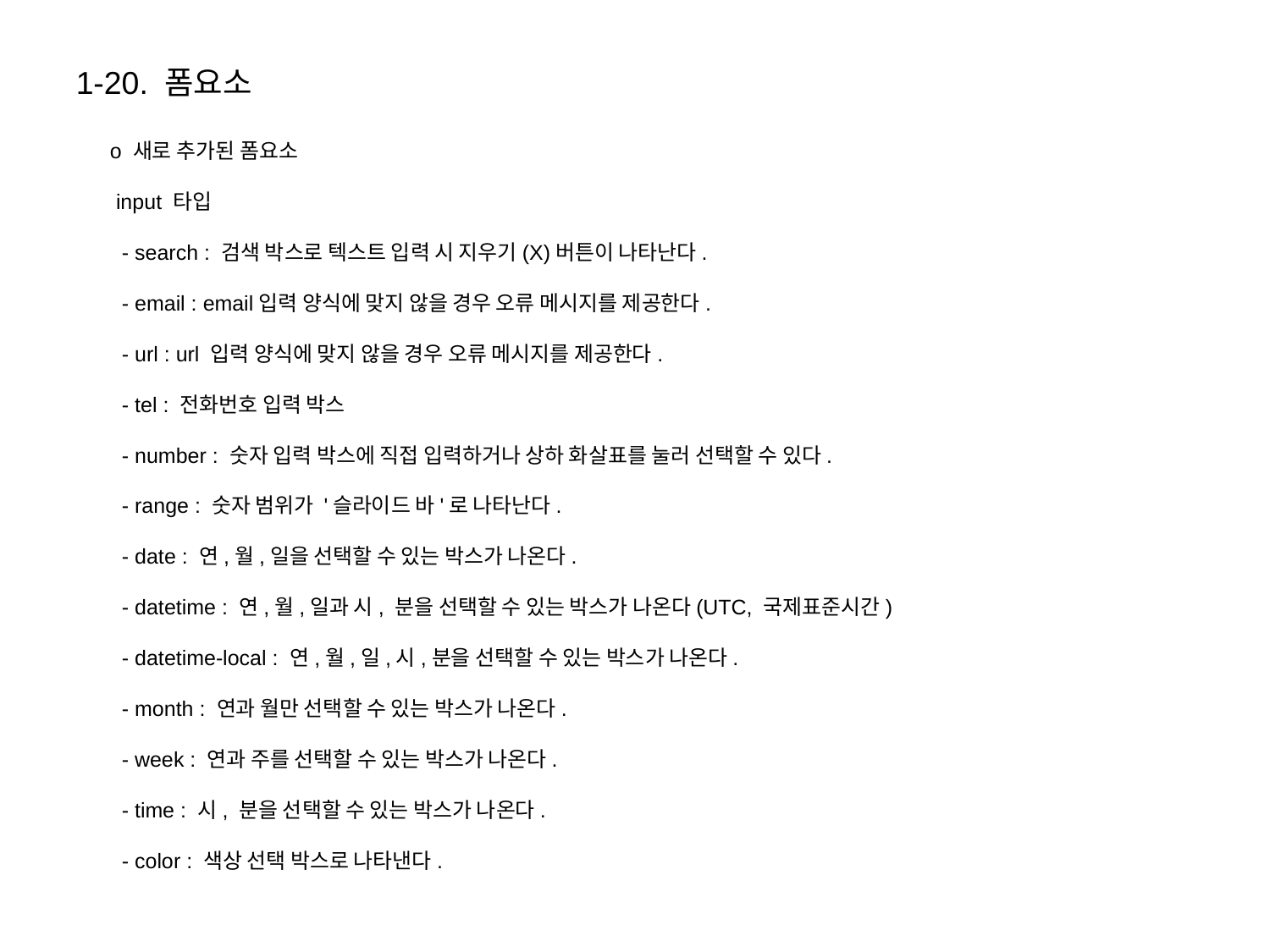

1-20. 폼요소
o 새로 추가된 폼요소
 input 타입
  - search : 검색 박스로 텍스트 입력 시 지우기(X)버튼이 나타난다.
  - email : email입력 양식에 맞지 않을 경우 오류 메시지를 제공한다.
  - url : url 입력 양식에 맞지 않을 경우 오류 메시지를 제공한다.
  - tel : 전화번호 입력 박스
  - number : 숫자 입력 박스에 직접 입력하거나 상하 화살표를 눌러 선택할 수 있다.
  - range : 숫자 범위가 '슬라이드 바'로 나타난다.
  - date : 연,월,일을 선택할 수 있는 박스가 나온다.
  - datetime : 연,월,일과 시, 분을 선택할 수 있는 박스가 나온다(UTC, 국제표준시간)
  - datetime-local : 연,월,일,시,분을 선택할 수 있는 박스가 나온다.
  - month : 연과 월만 선택할 수 있는 박스가 나온다.
  - week : 연과 주를 선택할 수 있는 박스가 나온다.
  - time : 시, 분을 선택할 수 있는 박스가 나온다.
  - color : 색상 선택 박스로 나타낸다.